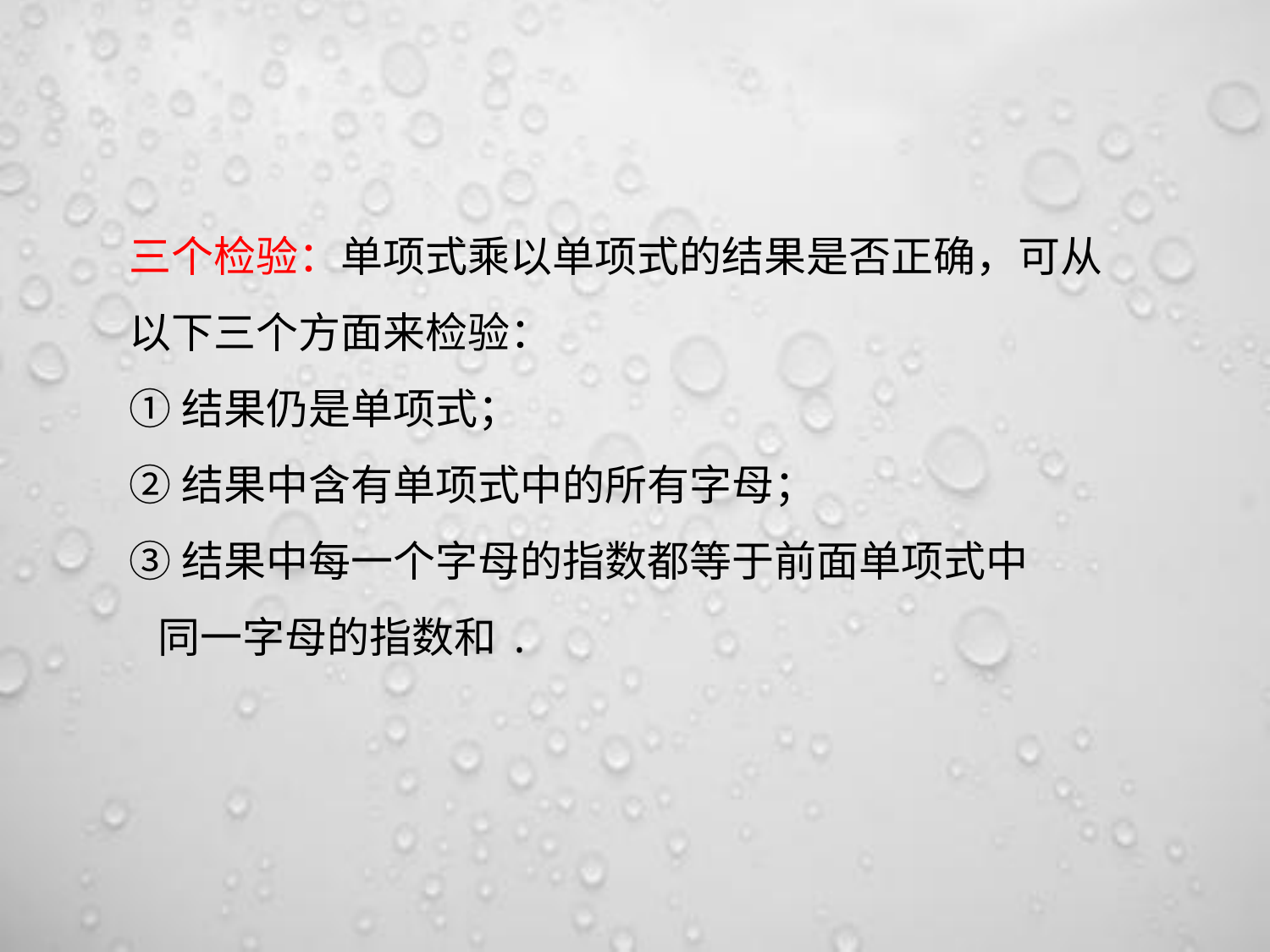

三个检验：单项式乘以单项式的结果是否正确，可从以下三个方面来检验：
①结果仍是单项式；
②结果中含有单项式中的所有字母；
③结果中每一个字母的指数都等于前面单项式中
  同一字母的指数和.